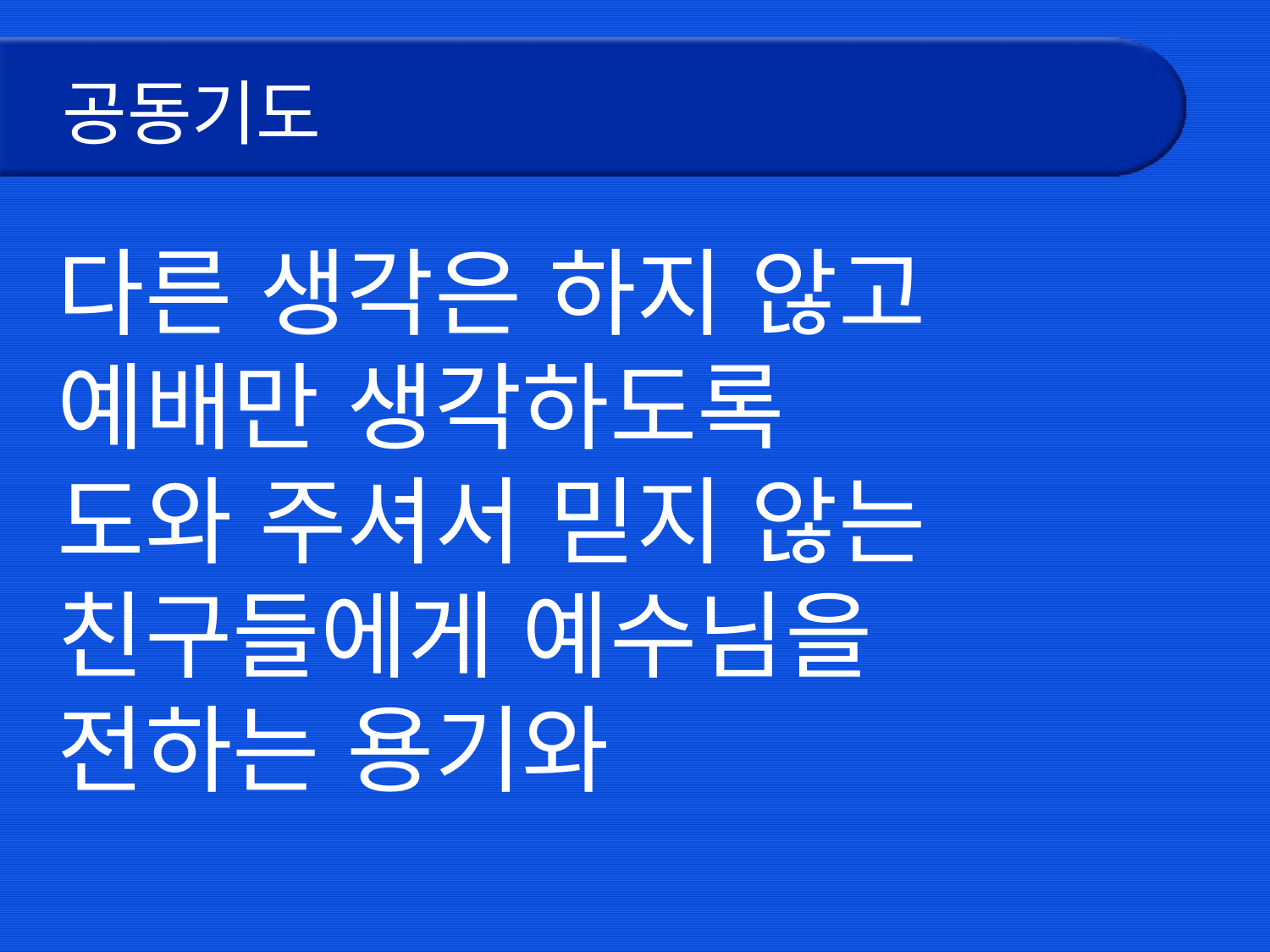

# 공동기도

다른 생각은 하지 않고
예배만 생각하도록
도와 주셔서 믿지 않는
친구들에게 예수님을
전하는 용기와